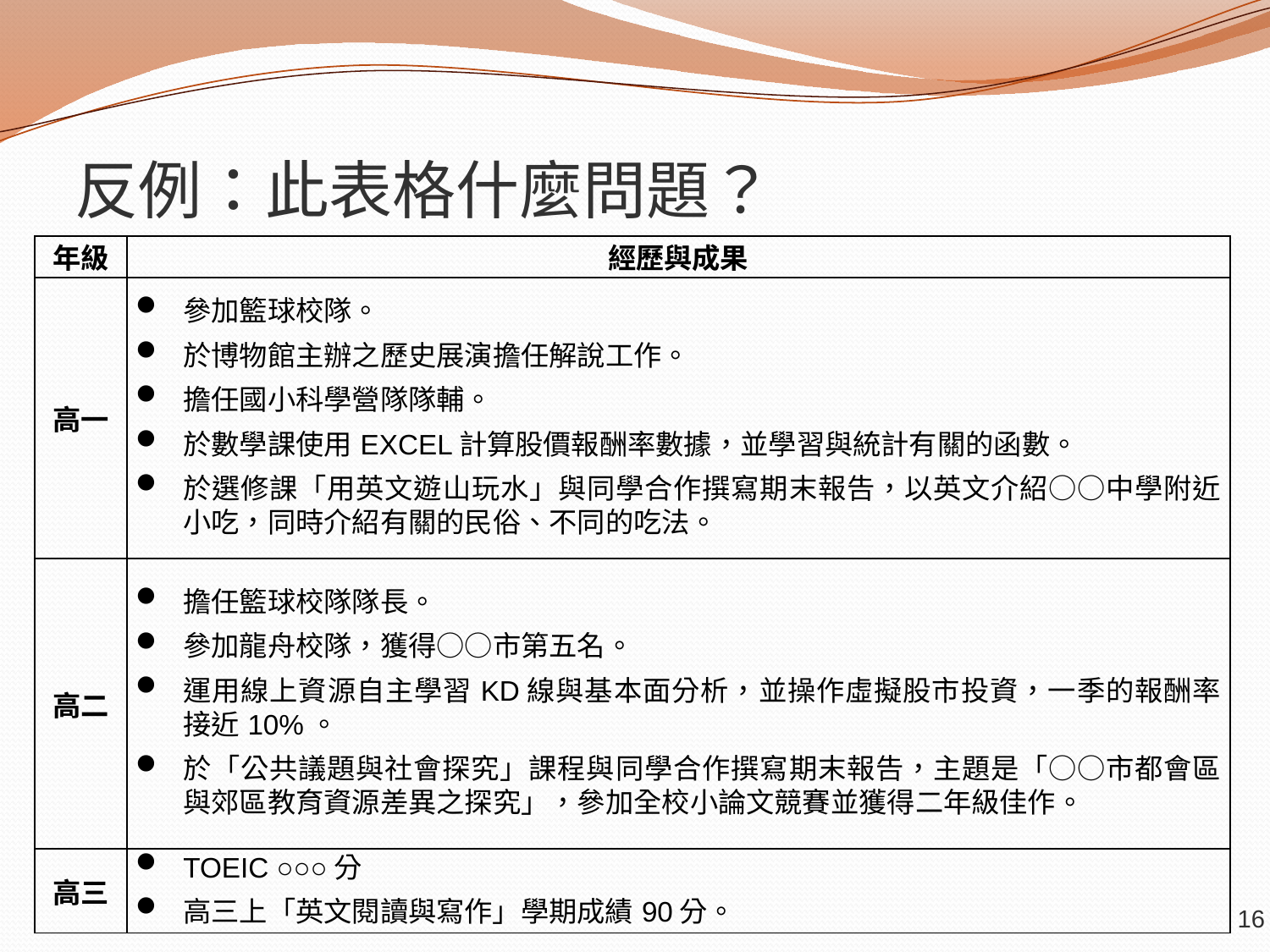

# 反例：此表格什麼問題？
| 年級 | 經歷與成果 |
| --- | --- |
| 高一 | 參加籃球校隊。 於博物館主辦之歷史展演擔任解說工作。 擔任國小科學營隊隊輔。 於數學課使用EXCEL計算股價報酬率數據，並學習與統計有關的函數。 於選修課「用英文遊山玩水」與同學合作撰寫期末報告，以英文介紹○○中學附近小吃，同時介紹有關的民俗、不同的吃法。 |
| 高二 | 擔任籃球校隊隊長。 參加龍舟校隊，獲得○○市第五名。 運用線上資源自主學習KD線與基本面分析，並操作虛擬股市投資，一季的報酬率接近10%。 於「公共議題與社會探究」課程與同學合作撰寫期末報告，主題是「○○市都會區與郊區教育資源差異之探究」，參加全校小論文競賽並獲得二年級佳作。 |
| 高三 | TOEIC ○○○分 高三上「英文閱讀與寫作」學期成績90分。 |
16